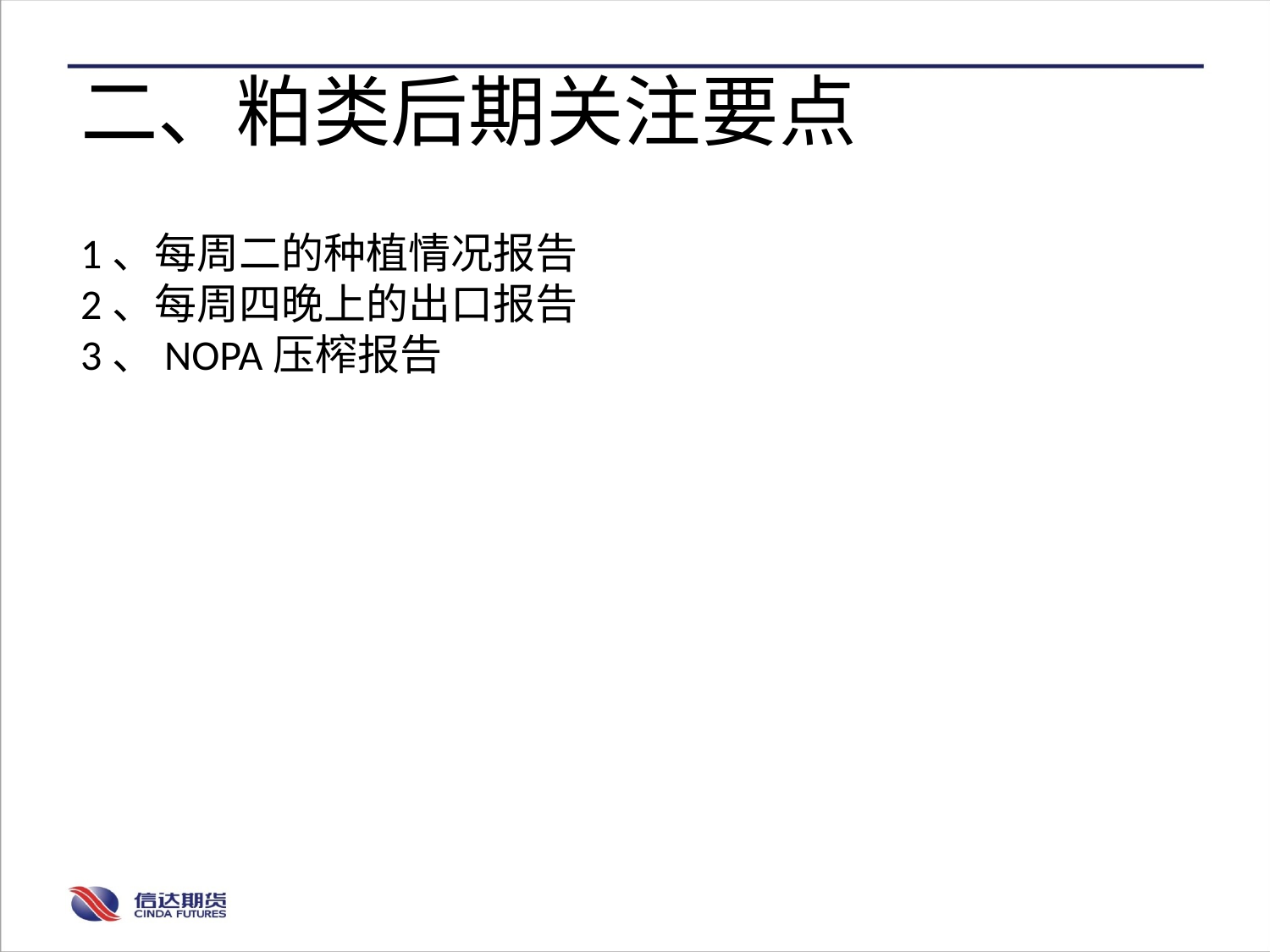

二、粕类后期关注要点
1、每周二的种植情况报告
2、每周四晚上的出口报告
3、NOPA压榨报告